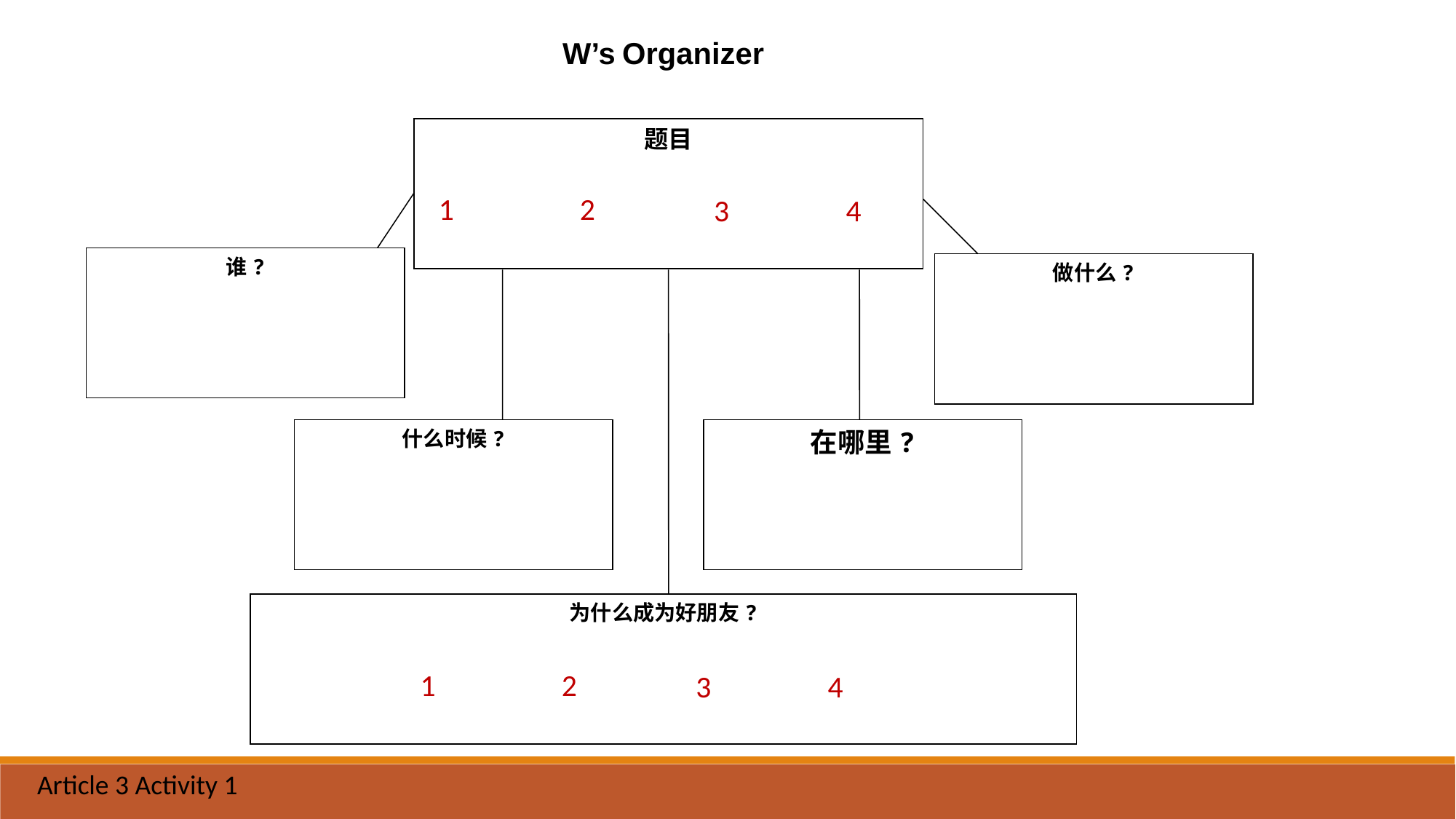

W’s Organizer

题目
1
2
3
4

谁?
做什么?

什么时候?
在哪里?
为什么成为好朋友?
1
2
3
4
Article 3 Activity 1